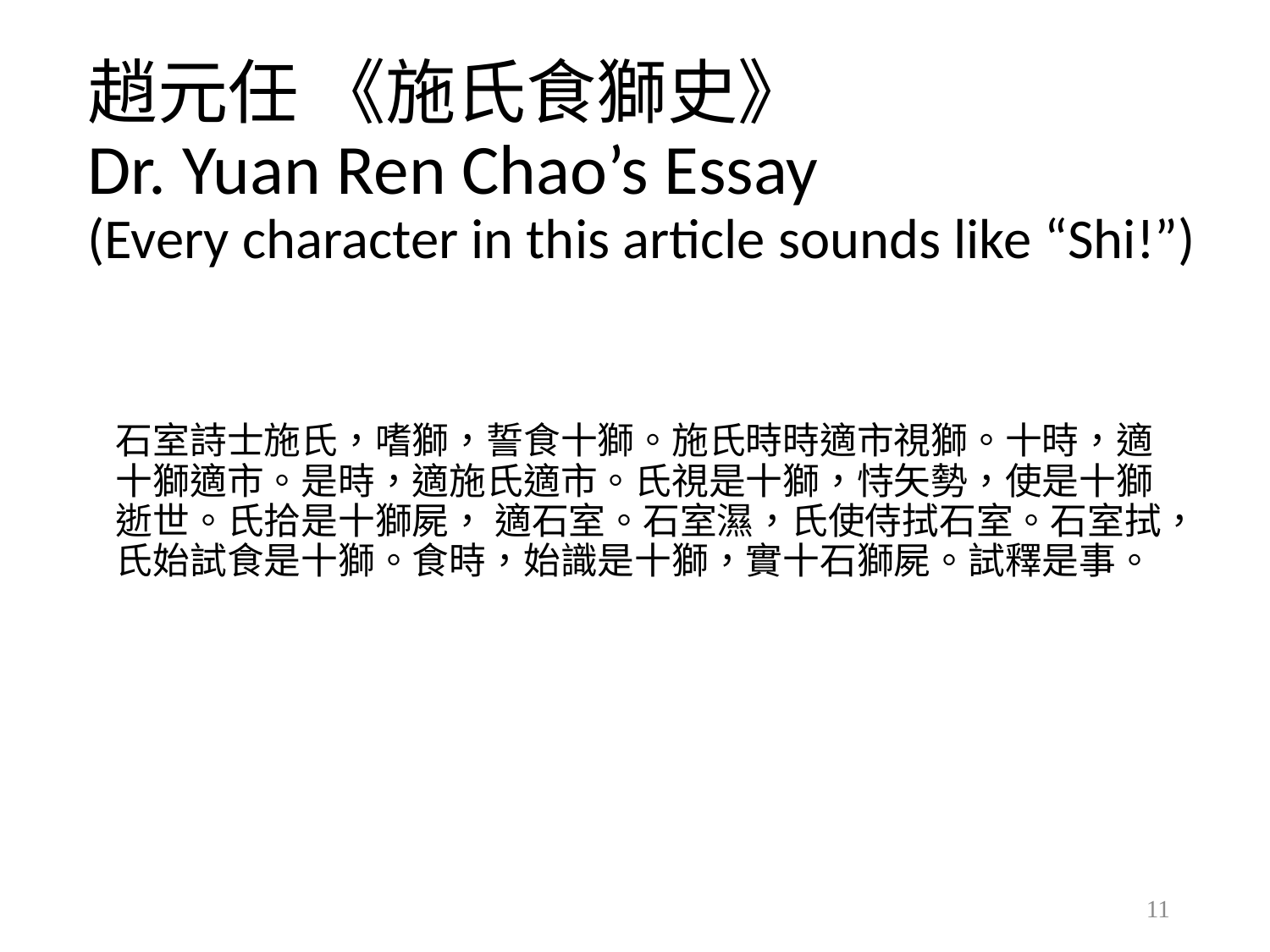

# 趙元任 《施氏食獅史》 Dr. Yuan Ren Chao’s Essay (Every character in this article sounds like “Shi!”)
石室詩士施氏，嗜獅，誓食十獅。施氏時時適市視獅。十時，適十獅適市。是時，適施氏適市。氏視是十獅，恃矢勢，使是十獅逝世。氏拾是十獅屍， 適石室。石室濕，氏使侍拭石室。石室拭，氏始試食是十獅。食時，始識是十獅，實十石獅屍。試釋是事。
11